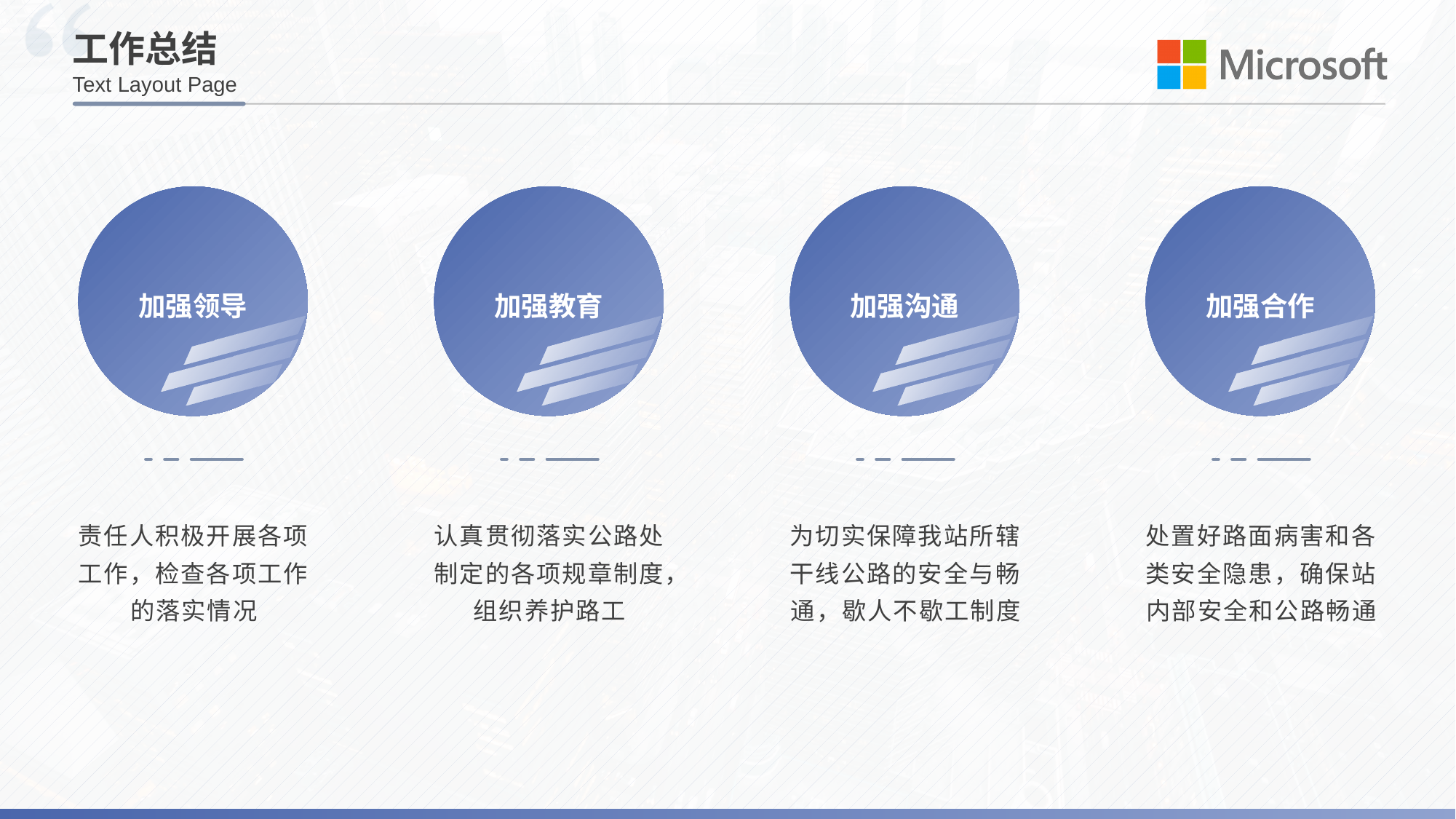

# 工作总结
Text Layout Page
加强领导

加强教育

加强沟通

加强合作

责任人积极开展各项工作，检查各项工作的落实情况
认真贯彻落实公路处制定的各项规章制度，组织养护路工
为切实保障我站所辖干线公路的安全与畅通，歇人不歇工制度
处置好路面病害和各类安全隐患，确保站内部安全和公路畅通